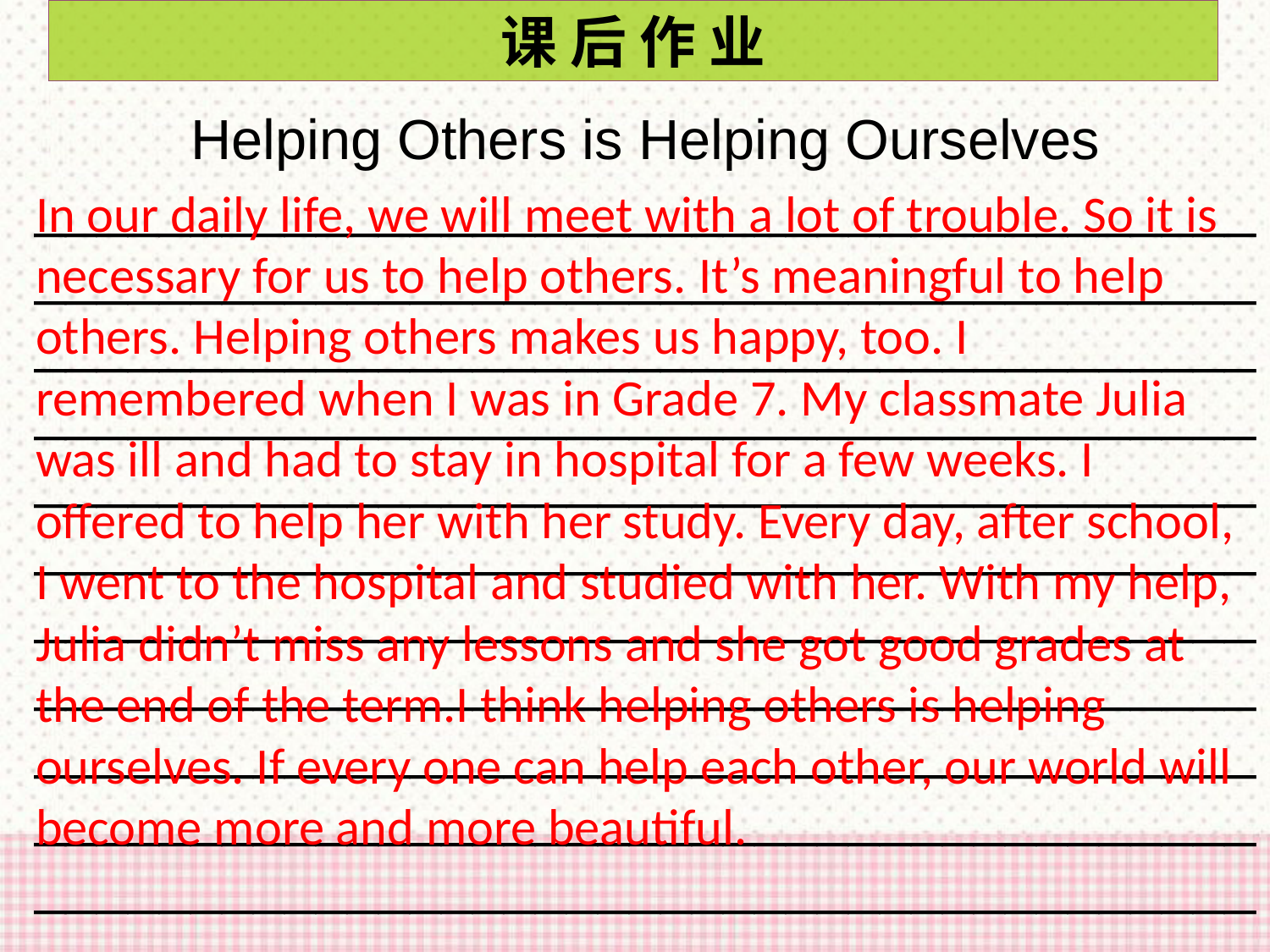

课 后 作 业
Helping Others is Helping Ourselves _____________________________________________________________________________________________________________________________________________________________________________________________________________________________________________________________________________________________________________________________________________________________________________________________________________________________________________
In our daily life, we will meet with a lot of trouble. So it is necessary for us to help others. It’s meaningful to help others. Helping others makes us happy, too. I remembered when I was in Grade 7. My classmate Julia was ill and had to stay in hospital for a few weeks. I offered to help her with her study. Every day, after school, I went to the hospital and studied with her. With my help, Julia didn’t miss any lessons and she got good grades at the end of the term.I think helping others is helping ourselves. If every one can help each other, our world will become more and more beautiful.